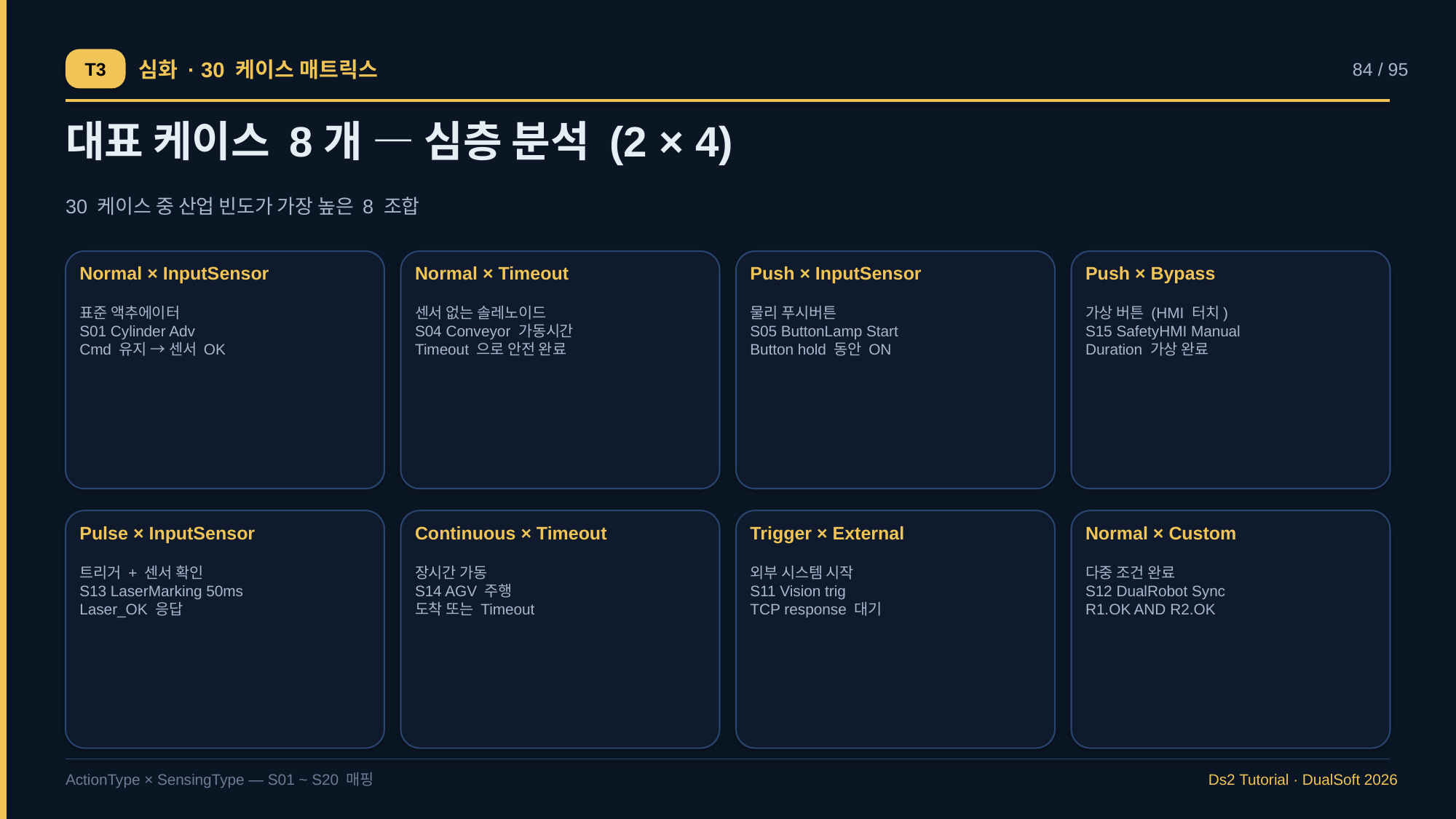

T3
심화 · 30 케이스 매트릭스
84 / 95
대표 케이스 8개 — 심층 분석 (2 × 4)
30 케이스 중 산업 빈도가 가장 높은 8 조합

Normal × InputSensor
Normal × Timeout
Push × InputSensor
Push × Bypass
표준 액추에이터
S01 Cylinder Adv
Cmd 유지 → 센서 OK
센서 없는 솔레노이드
S04 Conveyor 가동시간
Timeout 으로 안전 완료
물리 푸시버튼
S05 ButtonLamp Start
Button hold 동안 ON
가상 버튼 (HMI 터치)
S15 SafetyHMI Manual
Duration 가상 완료

Pulse × InputSensor
Continuous × Timeout
Trigger × External
Normal × Custom
트리거 + 센서 확인
S13 LaserMarking 50ms
Laser_OK 응답
장시간 가동
S14 AGV 주행
도착 또는 Timeout
외부 시스템 시작
S11 Vision trig
TCP response 대기
다중 조건 완료
S12 DualRobot Sync
R1.OK AND R2.OK
ActionType × SensingType — S01 ~ S20 매핑
Ds2 Tutorial · DualSoft 2026